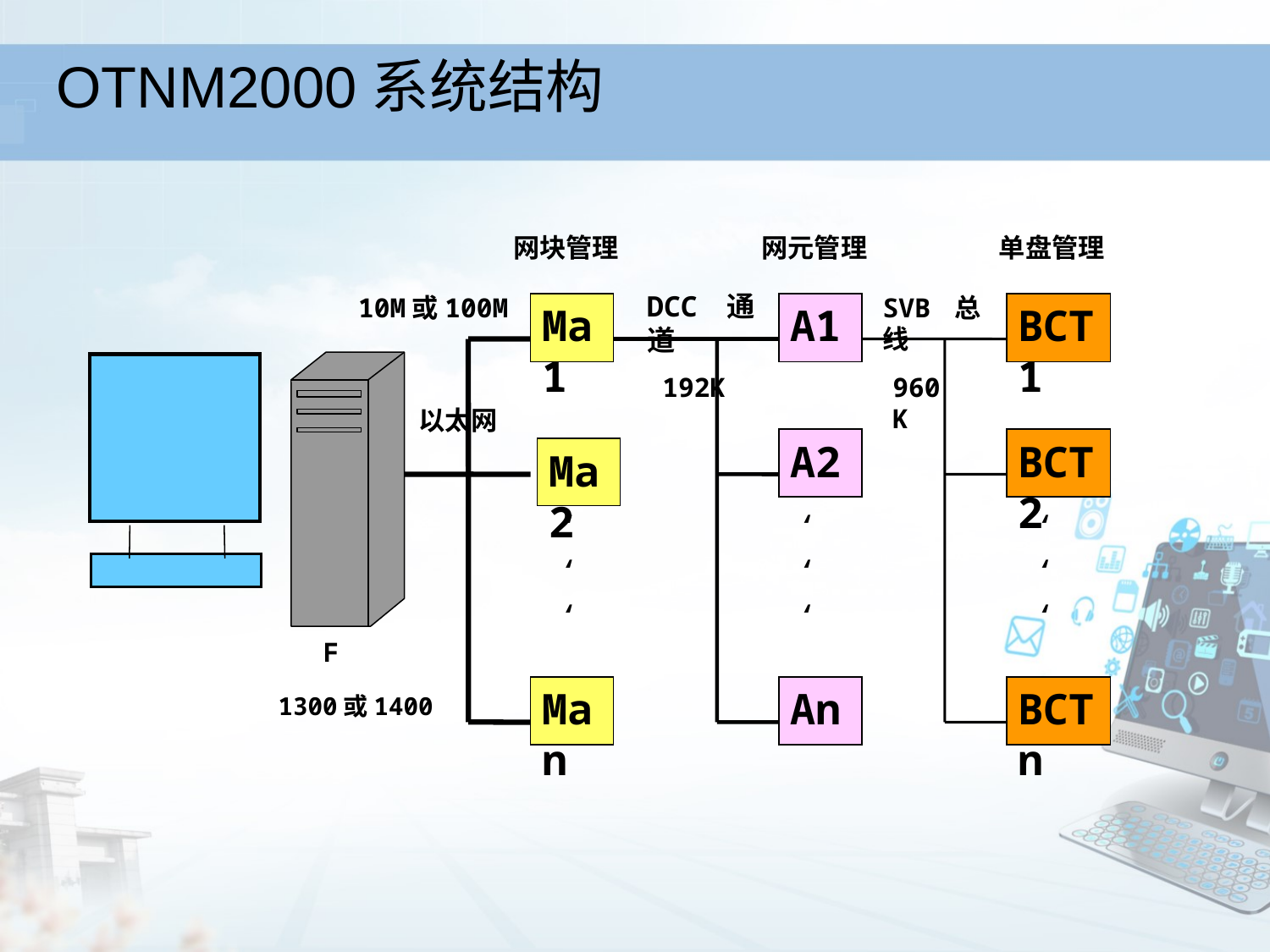

OTNM2000系统结构

网块管理
网元管理
单盘管理
DCC通道
10M或100M
SVB总线
Ma1
A1
BCT1

192K
960K
以太网

A2
BCT2
Ma2

‘
‘
‘
‘
‘
‘
‘
‘
‘

F

Man
An
BCTn
1300或1400